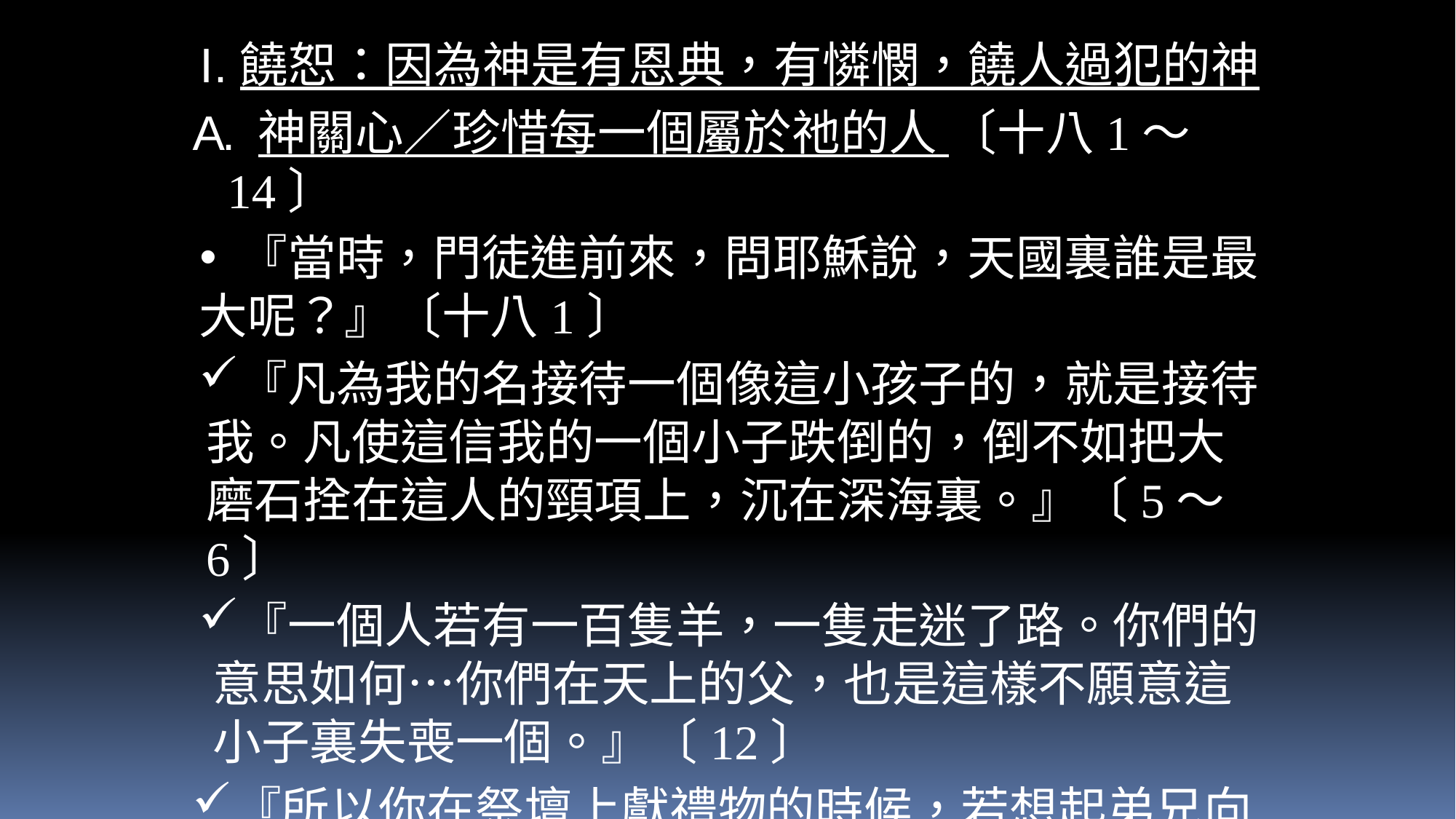

饒恕：因為神是有恩典，有憐憫，饒人過犯的神
 神關心／珍惜每一個屬於祂的人 〔十八1～14〕
 『當時，門徒進前來，問耶穌說，天國裏誰是最大呢？』〔十八1〕
『凡為我的名接待一個像這小孩子的，就是接待我。凡使這信我的一個小子跌倒的，倒不如把大磨石拴在這人的頸項上，沉在深海裏。』〔5～6〕
『一個人若有一百隻羊，一隻走迷了路。你們的意思如何…你們在天上的父，也是這樣不願意這小子裏失喪一個。』〔12〕
『所以你在祭壇上獻禮物的時候，若想起弟兄向你懷怨。就把禮物留在壇前，先去同弟兄和好，然後來獻禮物。』〔太五〕